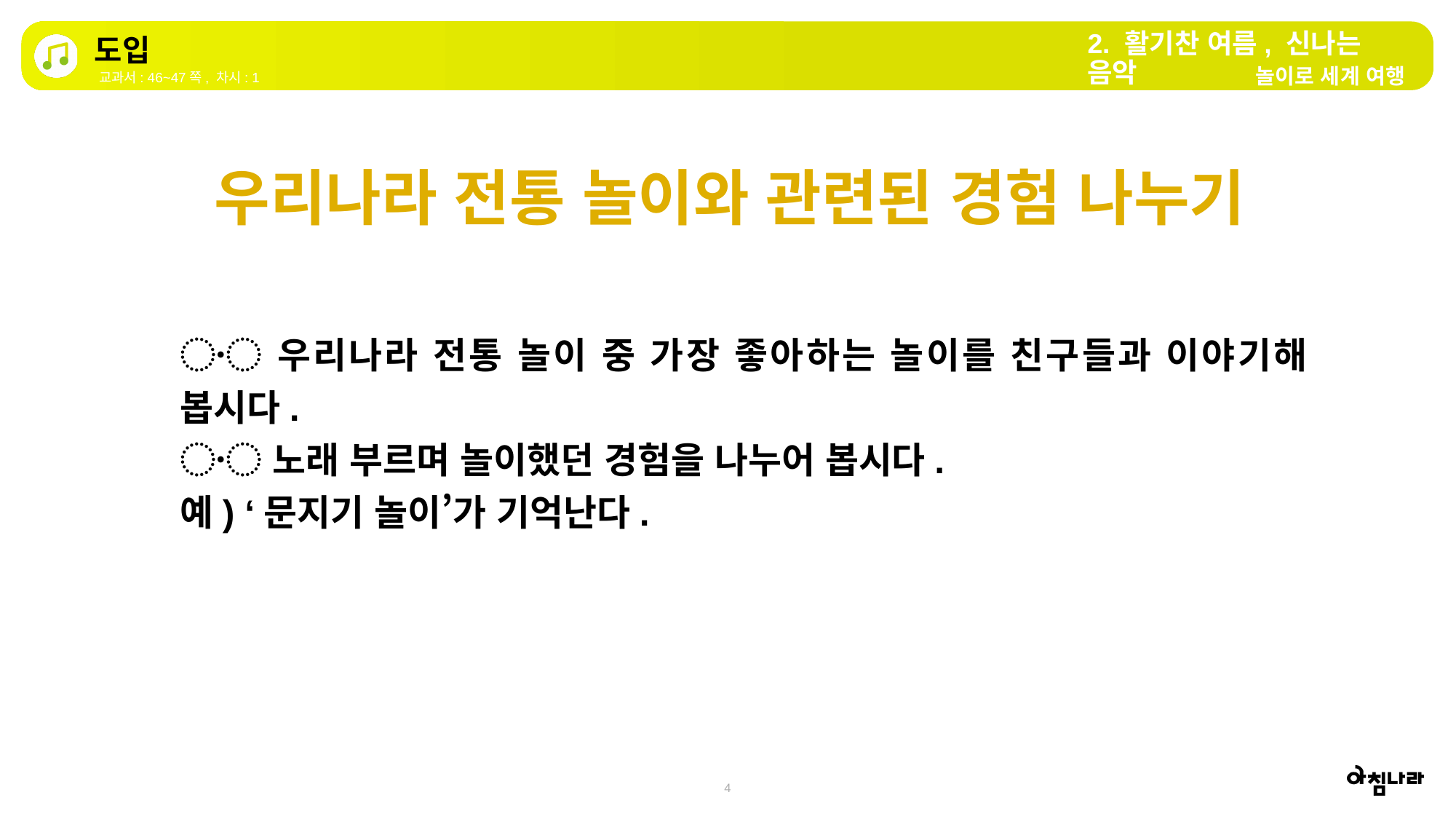

2. 활기찬 여름, 신나는 음악
도입
놀이로 세계 여행
교과서: 46~47쪽, 차시: 1
우리나라 전통 놀이와 관련된 경험 나누기
〮 우리나라 전통 놀이 중 가장 좋아하는 놀이를 친구들과 이야기해 봅시다.
〮 노래 부르며 놀이했던 경험을 나누어 봅시다.
예) ‘문지기 놀이’가 기억난다.
4